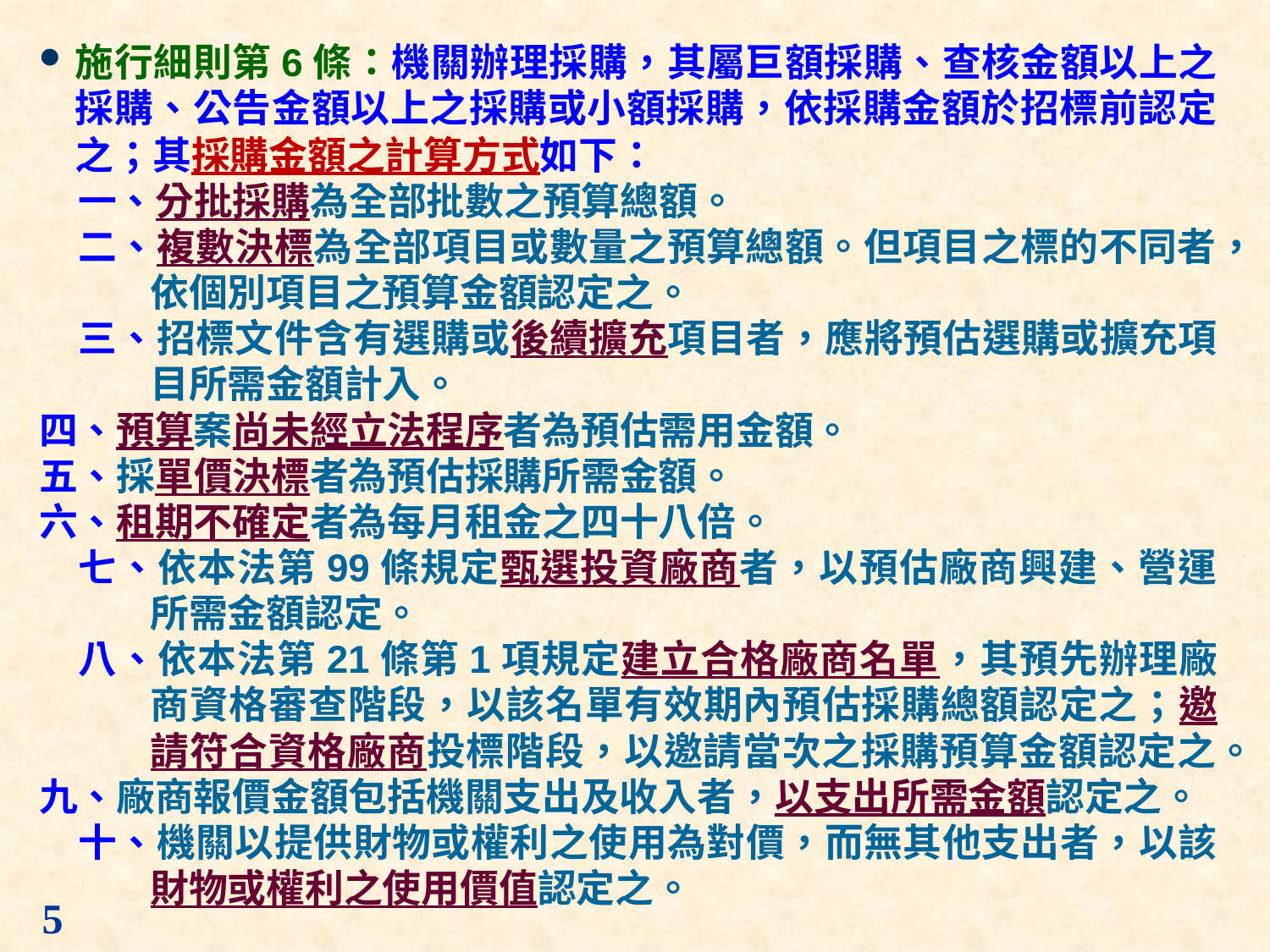

施行細則第6條：機關辦理採購，其屬巨額採購、查核金額以上之採購、公告金額以上之採購或小額採購，依採購金額於招標前認定之；其採購金額之計算方式如下：
一、分批採購為全部批數之預算總額。
二、複數決標為全部項目或數量之預算總額。但項目之標的不同者，依個別項目之預算金額認定之。
三、招標文件含有選購或後續擴充項目者，應將預估選購或擴充項目所需金額計入。
四、預算案尚未經立法程序者為預估需用金額。
五、採單價決標者為預估採購所需金額。
六、租期不確定者為每月租金之四十八倍。
七、依本法第99條規定甄選投資廠商者，以預估廠商興建、營運所需金額認定。
八、依本法第21條第1項規定建立合格廠商名單，其預先辦理廠商資格審查階段，以該名單有效期內預估採購總額認定之；邀請符合資格廠商投標階段，以邀請當次之採購預算金額認定之。
九、廠商報價金額包括機關支出及收入者，以支出所需金額認定之。
十、機關以提供財物或權利之使用為對價，而無其他支出者，以該財物或權利之使用價值認定之。
5